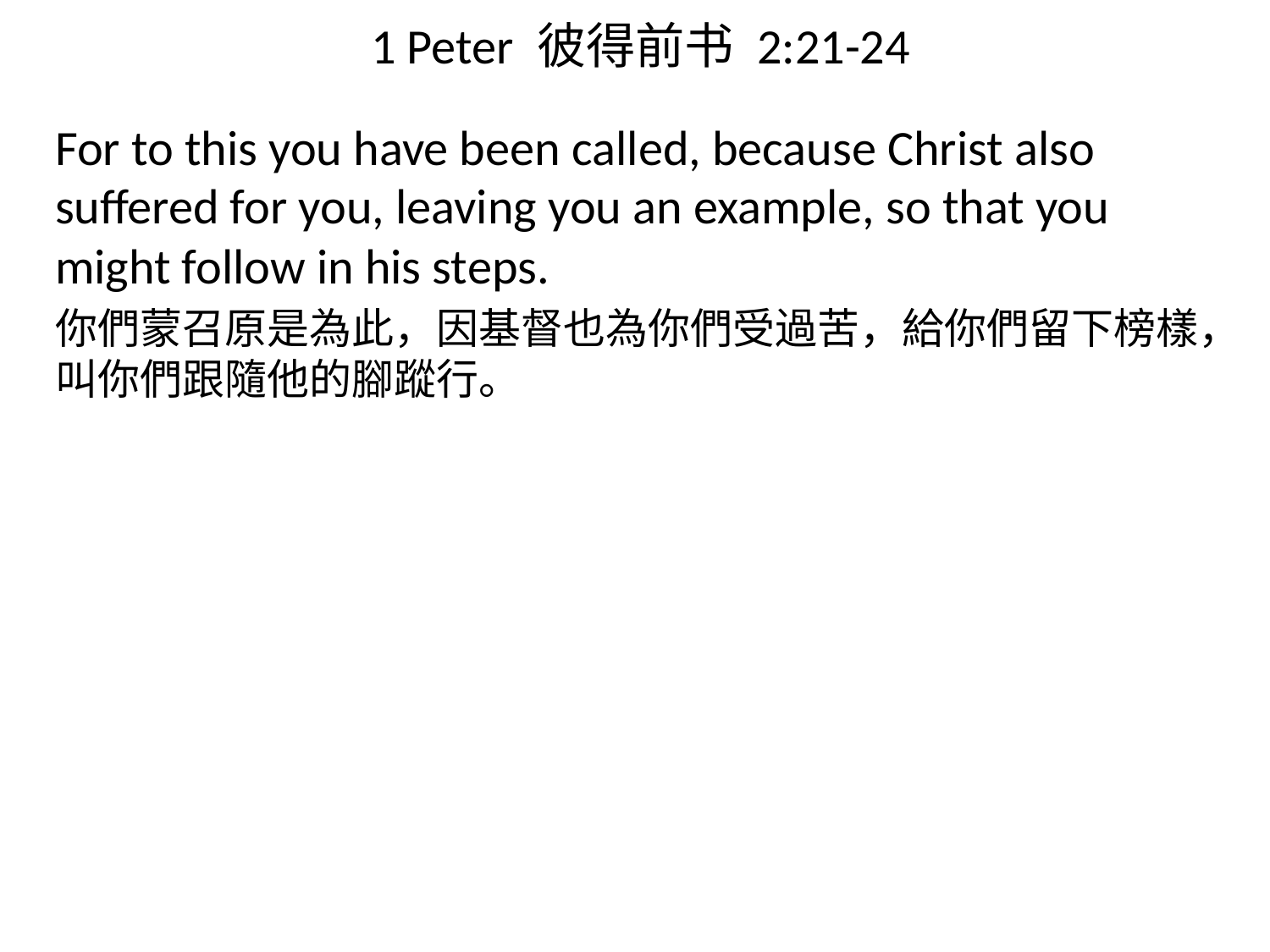

# 1 Peter 彼得前书 2:21-24

For to this you have been called, because Christ also suffered for you, leaving you an example, so that you might follow in his steps.
你們蒙召原是為此，因基督也為你們受過苦，給你們留下榜樣，叫你們跟隨他的腳蹤行。